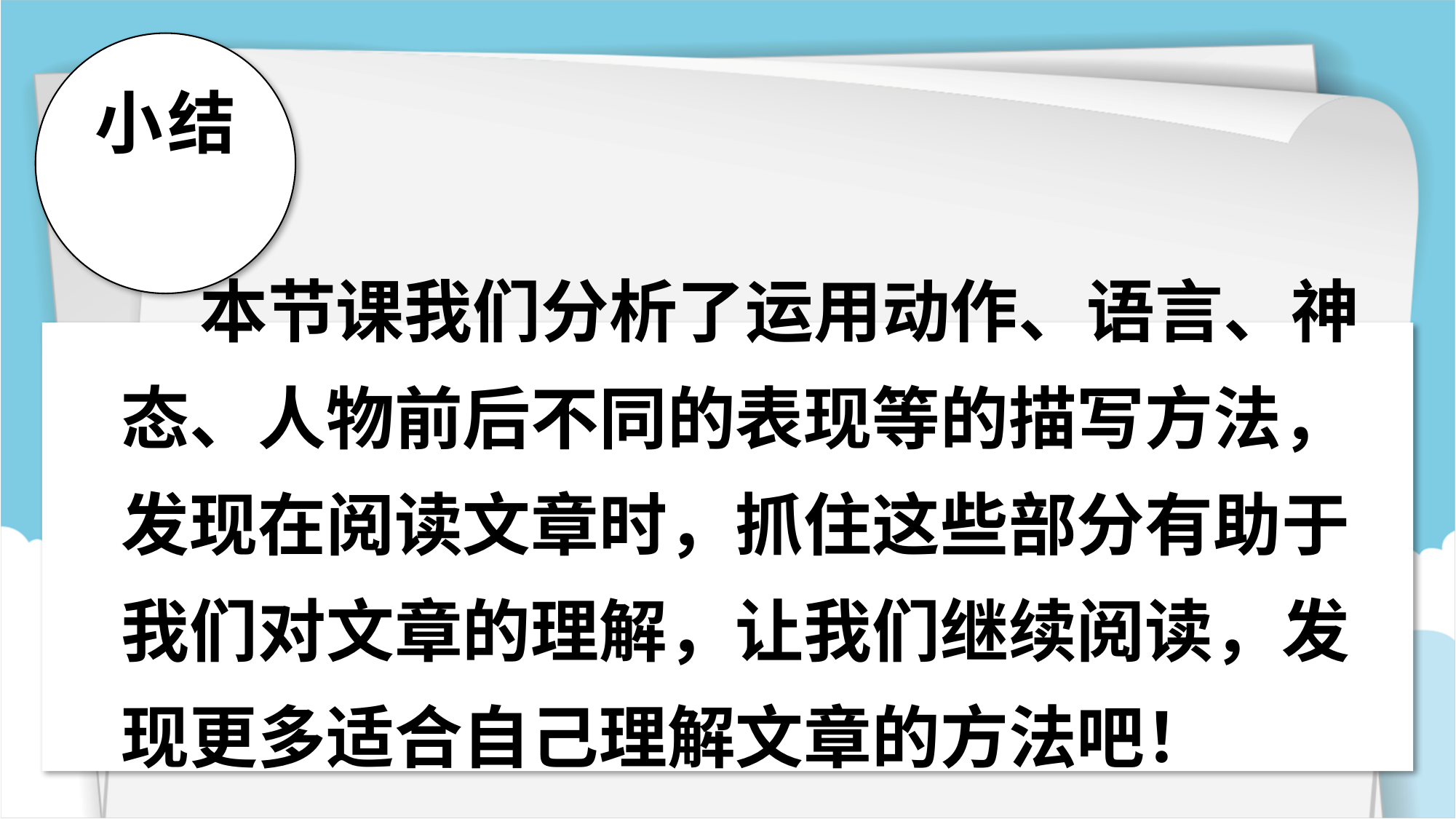

小结
    本节课我们分析了运用动作、语言、神态、人物前后不同的表现等的描写方法，发现在阅读文章时，抓住这些部分有助于我们对文章的理解，让我们继续阅读，发现更多适合自己理解文章的方法吧！